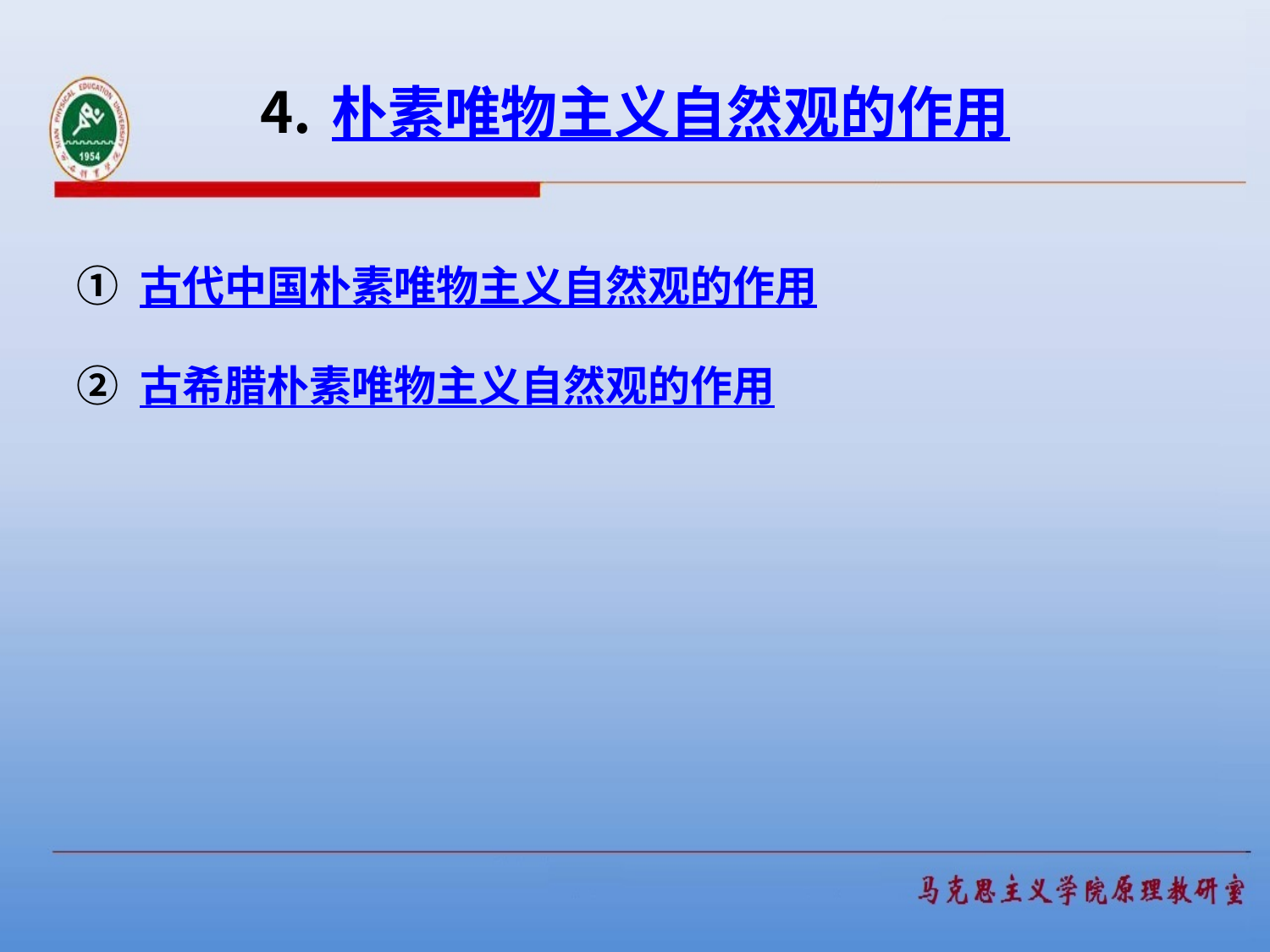

# 朴素唯物主义自然观的作用
古代中国朴素唯物主义自然观的作用
古希腊朴素唯物主义自然观的作用